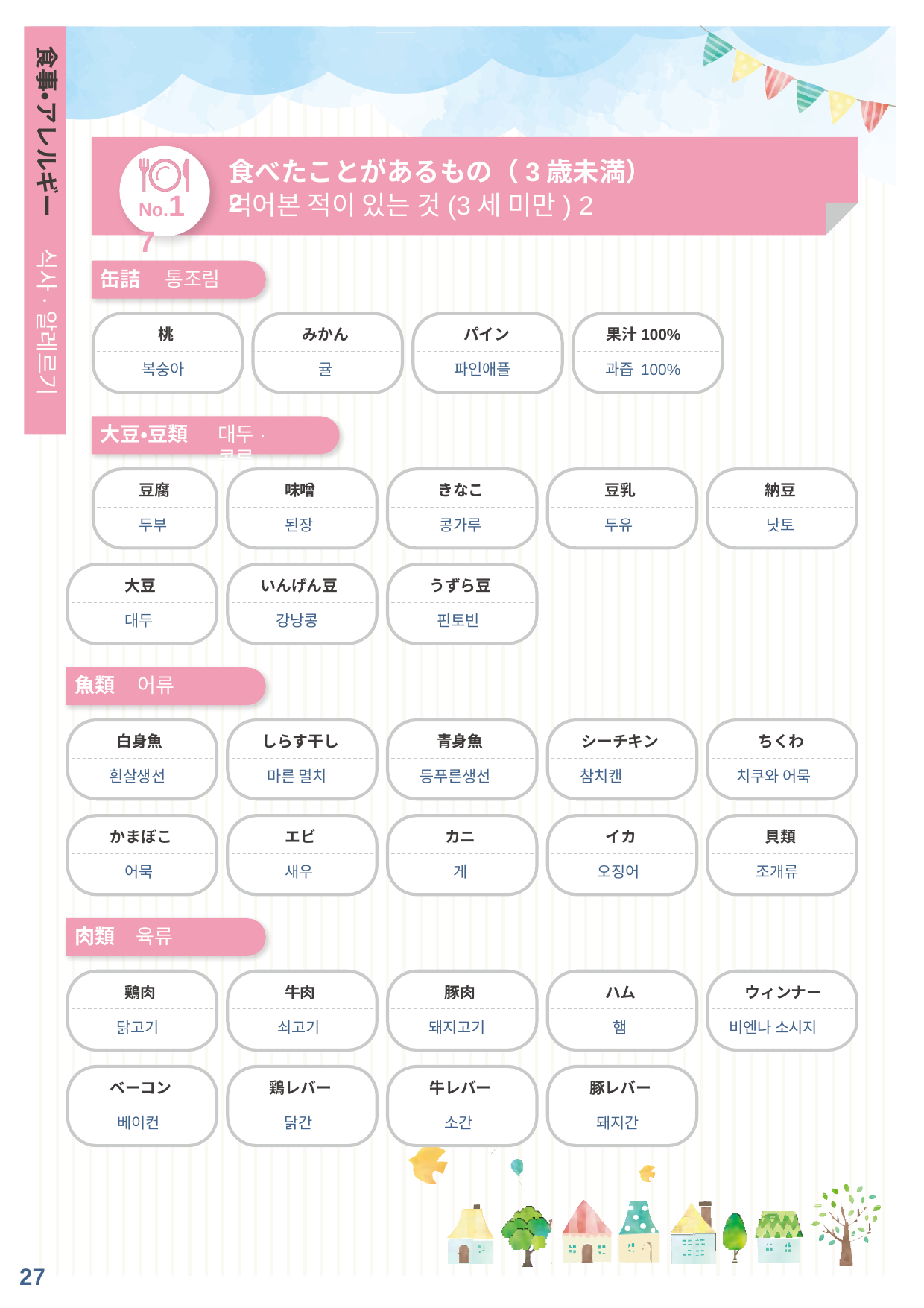

食事・アレルギー

食べたことがあるもの（3歳未満）2
No.17
먹어본 적이 있는 것(3세 미만) 2
식사·알레르기

缶詰	통조림

桃
みかん
パイン
果汁100%
복숭아
귤
파인애플
과즙 100%

大豆・豆類
대두·콩류

豆腐
味噌
きなこ
豆乳
納豆
두부
된장
콩가루
두유
낫토

大豆
いんげん豆
うずら豆
대두
강낭콩
핀토빈

魚類	어류

白身魚
しらす干し
青身魚
シーチキン
ちくわ
흰살생선
마른 멸치
등푸른생선
참치캔
치쿠와 어묵

かまぼこ
エビ
カニ
イカ
貝類
어묵
새우
게
오징어
조개류

肉類
육류

鶏肉
牛肉
豚肉
ハム
ウィンナー
닭고기
쇠고기
돼지고기
햄
비엔나 소시지

ベーコン
鶏レバー
牛レバー
豚レバー
베이컨
닭간
소간
돼지간

27